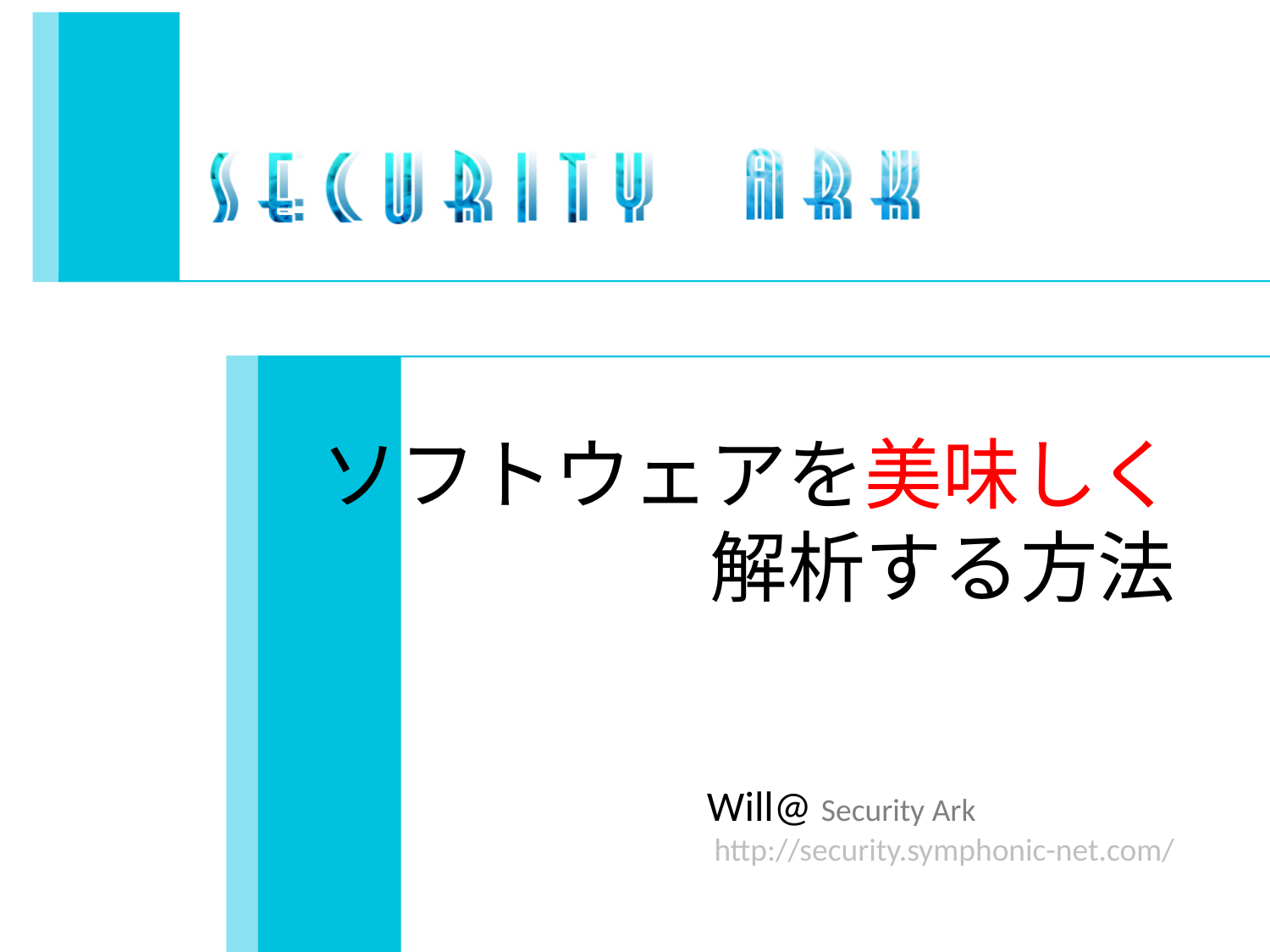

# ソフトウェアを美味しく 解析する方法
Will@ Security Ark
 http://security.symphonic-net.com/